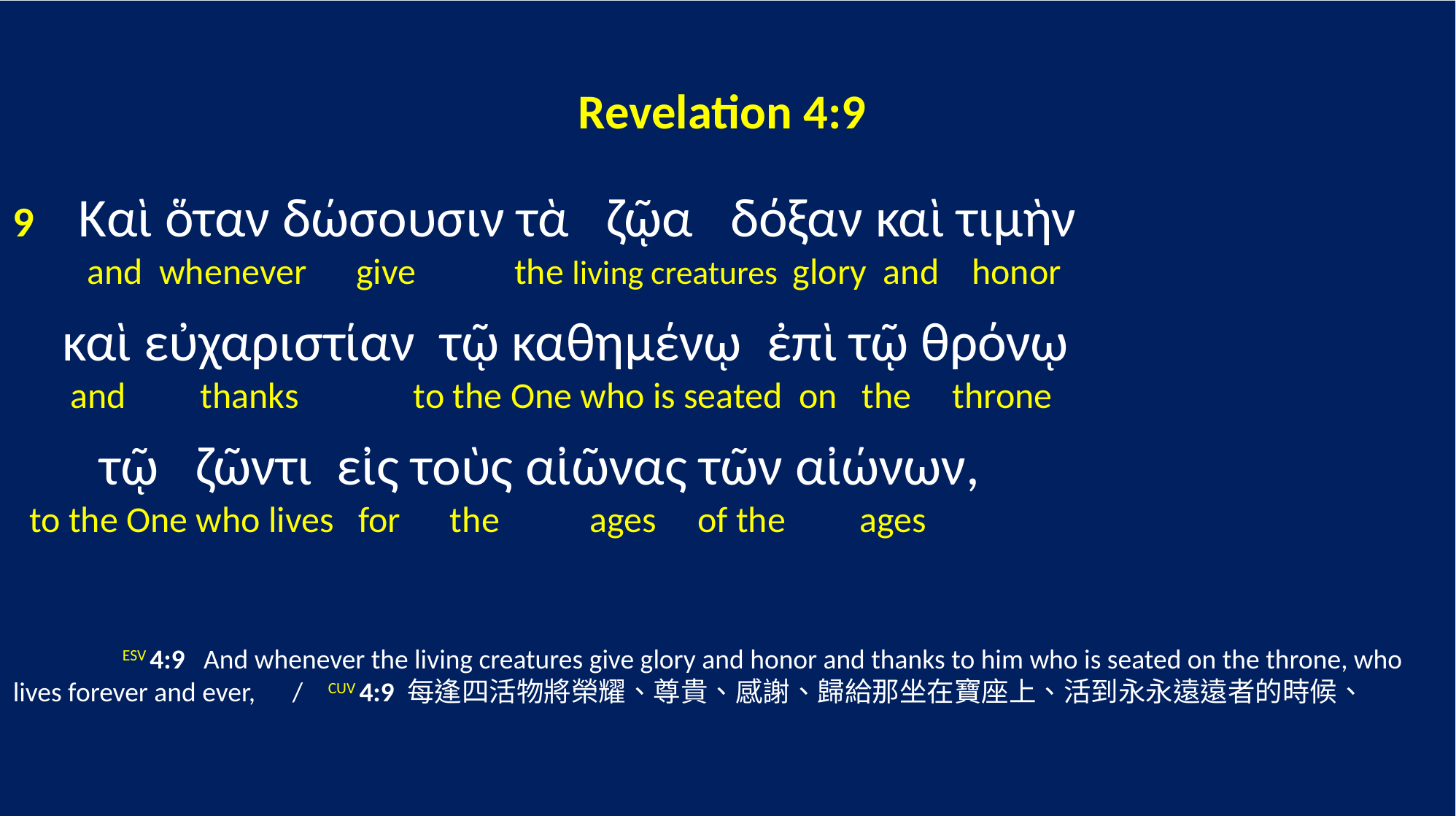

Revelation 4:9

9    Καὶ ὅταν δώσουσιν τὰ   ζῷα   δόξαν καὶ τιμὴν
         and  whenever      give            the living creatures  glory  and    honor

    καὶ εὐχαριστίαν  τῷ καθημένῳ  ἐπὶ τῷ θρόνῳ
       and         thanks              to the One who is seated  on   the     throne

       τῷ   ζῶντι  εἰς τοὺς αἰῶνας τῶν αἰώνων,
  to the One who lives   for      the           ages     of the         ages

	ESV 4:9   And whenever the living creatures give glory and honor and thanks to him who is seated on the throne, who lives forever and ever,      /    CUV 4:9 每逢四活物將榮耀、尊貴、感謝、歸給那坐在寶座上、活到永永遠遠者的時候、